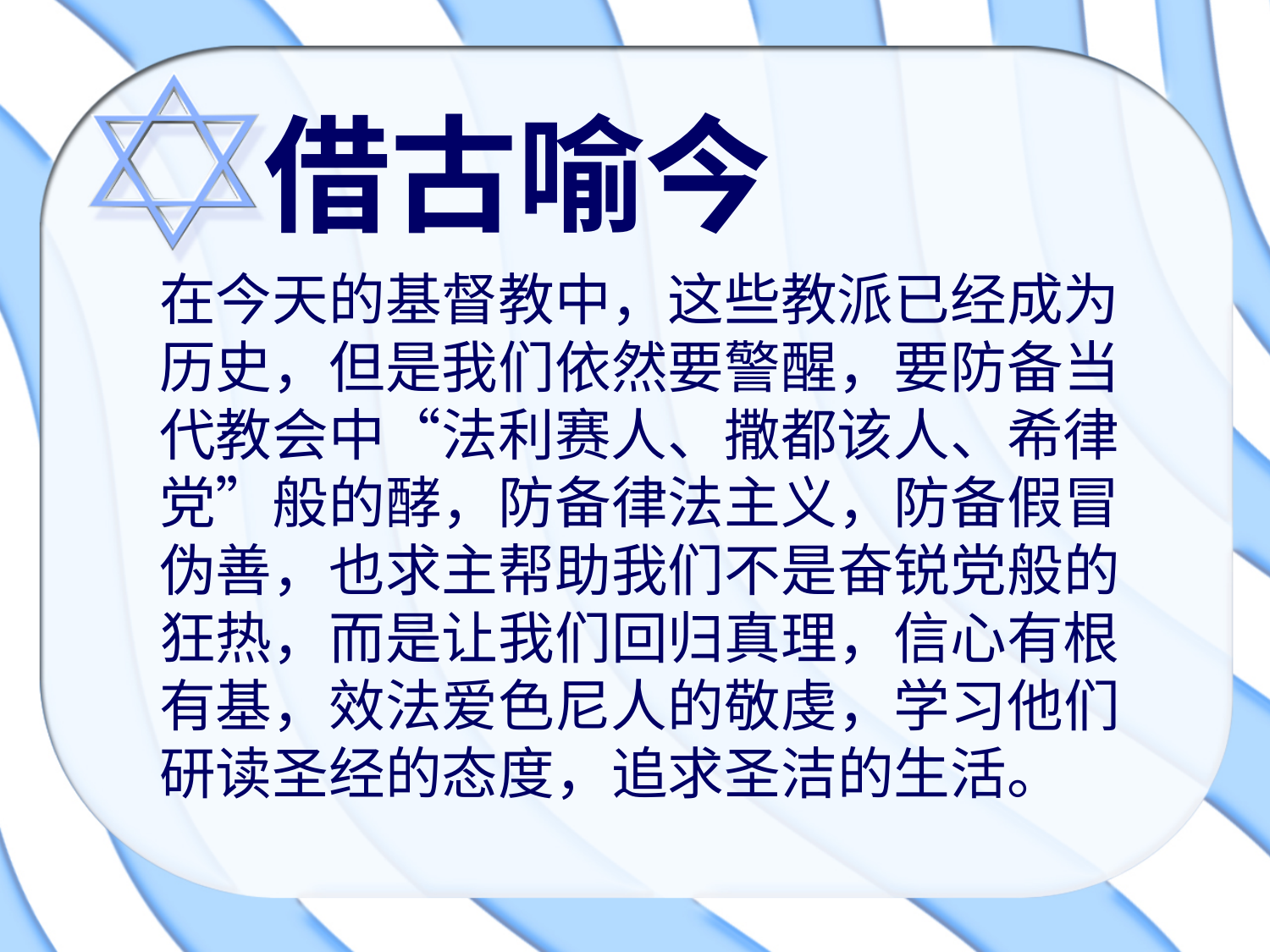

借古喻今
	在今天的基督教中，这些教派已经成为历史，但是我们依然要警醒，要防备当代教会中“法利赛人、撒都该人、希律党”般的酵，防备律法主义，防备假冒伪善，也求主帮助我们不是奋锐党般的狂热，而是让我们回归真理，信心有根有基，效法爱色尼人的敬虔，学习他们研读圣经的态度，追求圣洁的生活。